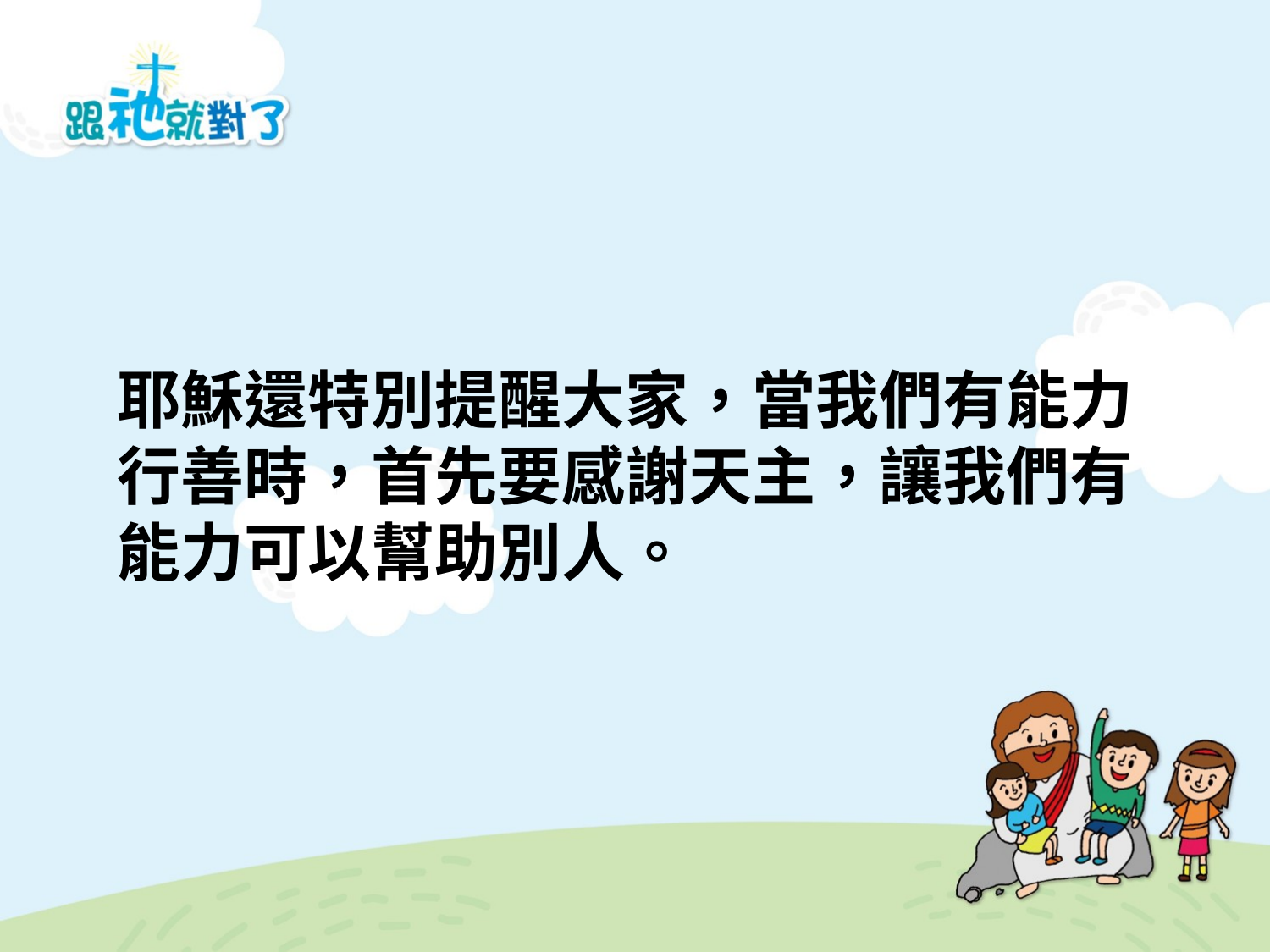

耶穌還特別提醒大家，當我們有能力行善時，首先要感謝天主，讓我們有能力可以幫助別人。